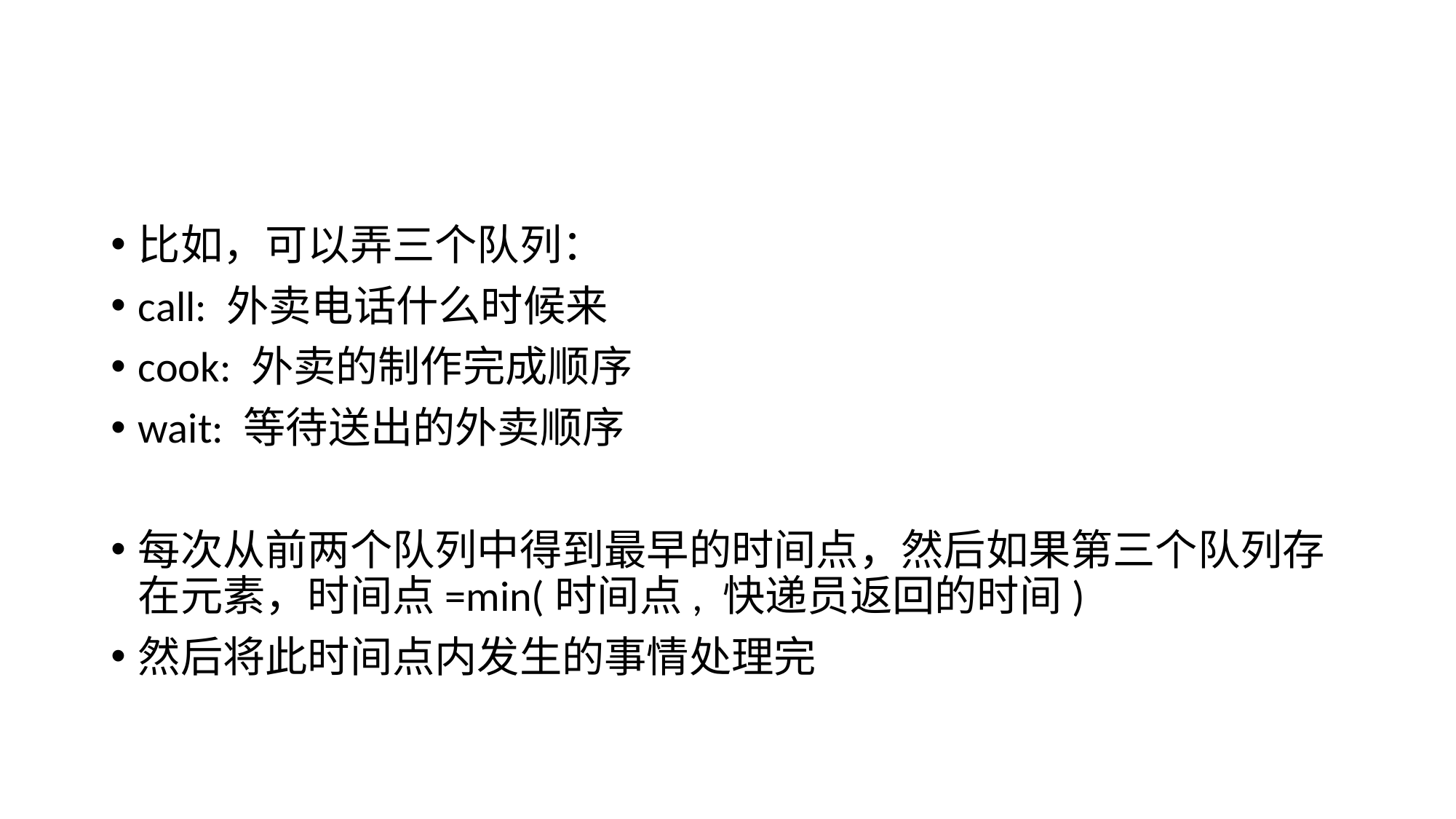

#
比如，可以弄三个队列：
call: 外卖电话什么时候来
cook: 外卖的制作完成顺序
wait: 等待送出的外卖顺序

每次从前两个队列中得到最早的时间点，然后如果第三个队列存在元素，时间点=min(时间点, 快递员返回的时间)
然后将此时间点内发生的事情处理完